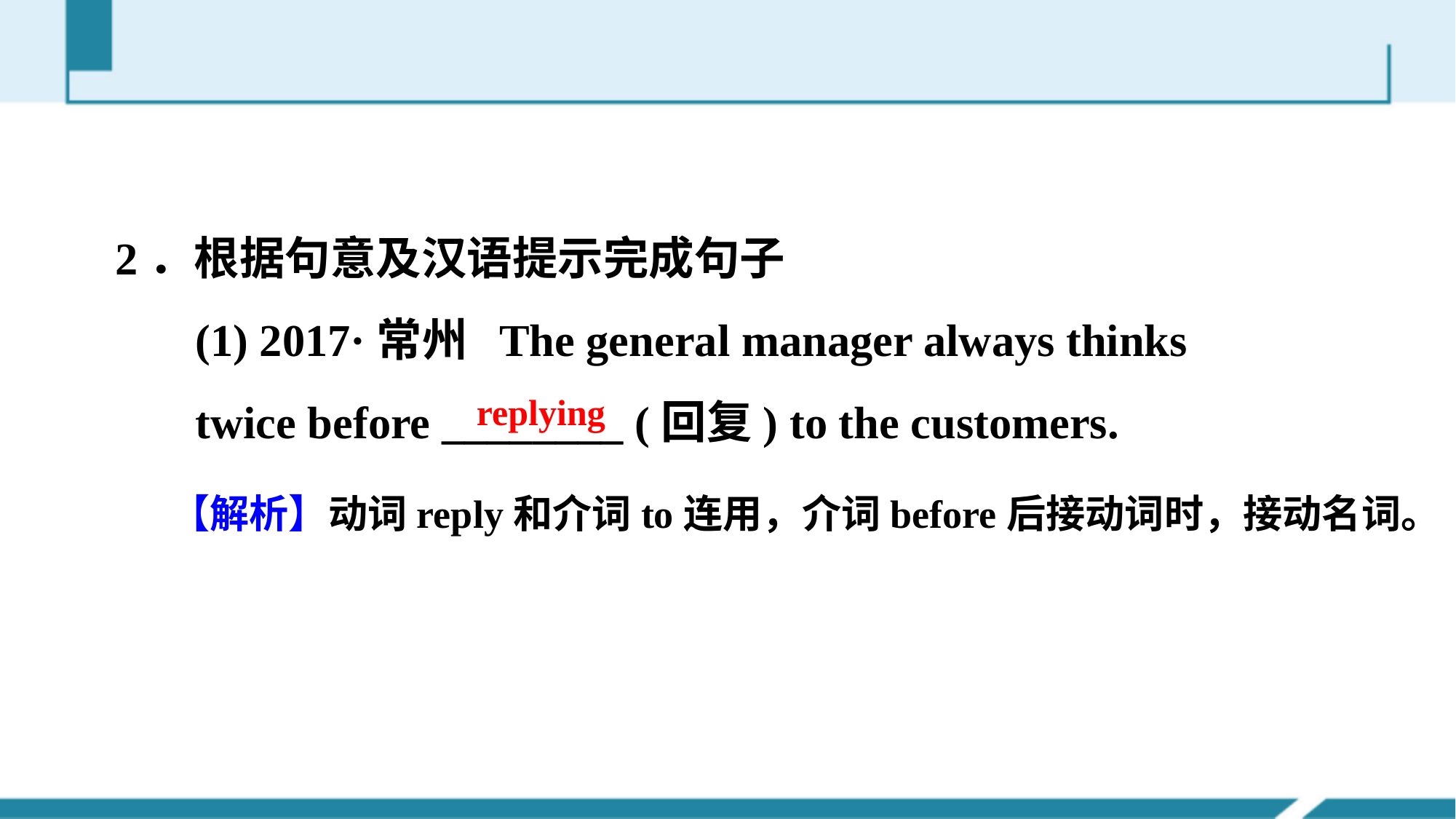

2．根据句意及汉语提示完成句子
       (1) 2017·常州  The general manager always thinks
       twice before ________ (回复) to the customers.
replying
【解析】动词reply和介词to连用，介词before后接动词时，接动名词。